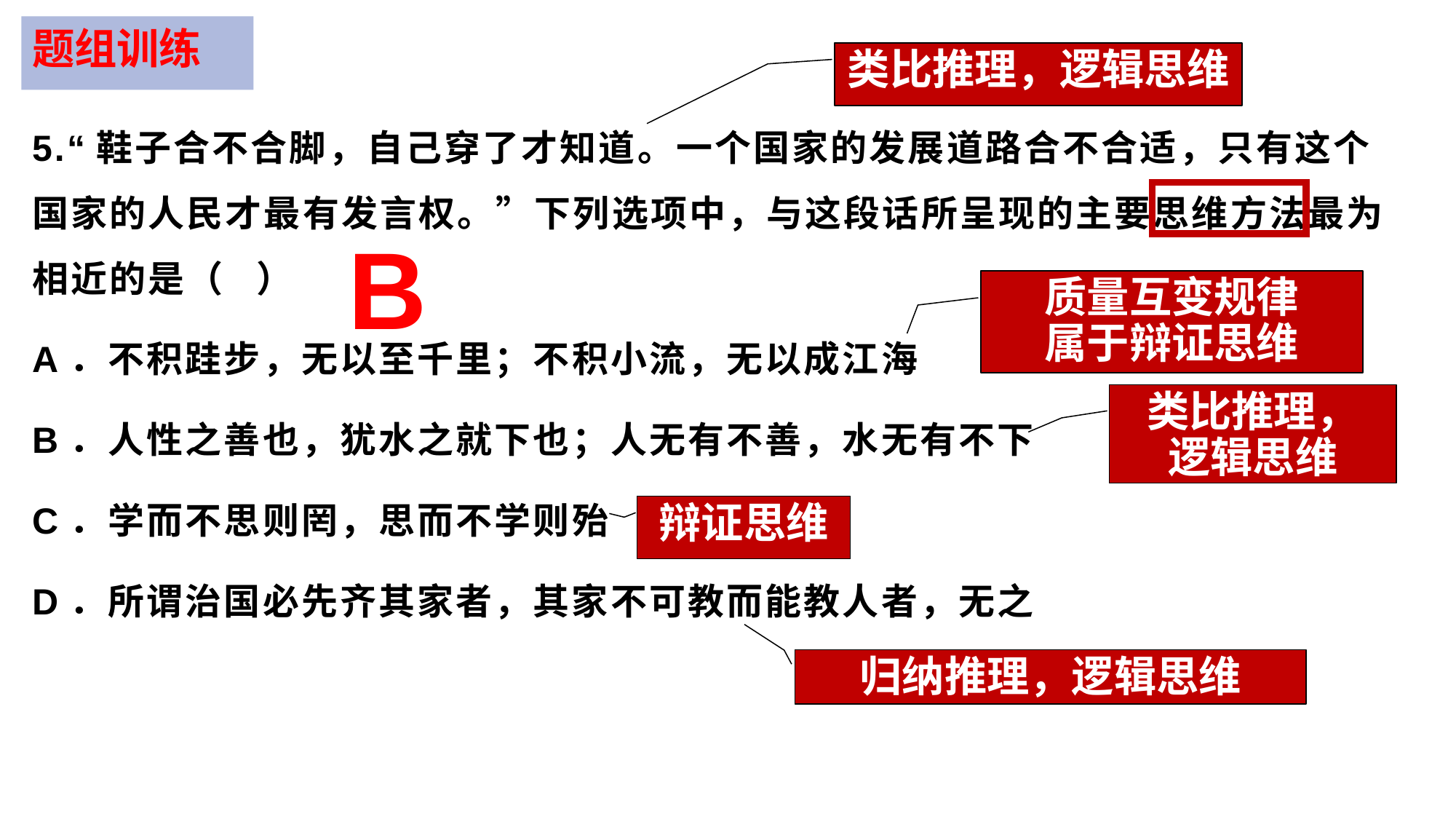

题组训练
类比推理，逻辑思维
5.“鞋子合不合脚，自己穿了才知道。一个国家的发展道路合不合适，只有这个国家的人民才最有发言权。”下列选项中，与这段话所呈现的主要思维方法最为相近的是（   ）
A．不积跬步，无以至千里；不积小流，无以成江海
B．人性之善也，犹水之就下也；人无有不善，水无有不下
C．学而不思则罔，思而不学则殆
D．所谓治国必先齐其家者，其家不可教而能教人者，无之

B
质量互变规律
属于辩证思维
类比推理，
逻辑思维
辩证思维
归纳推理，逻辑思维